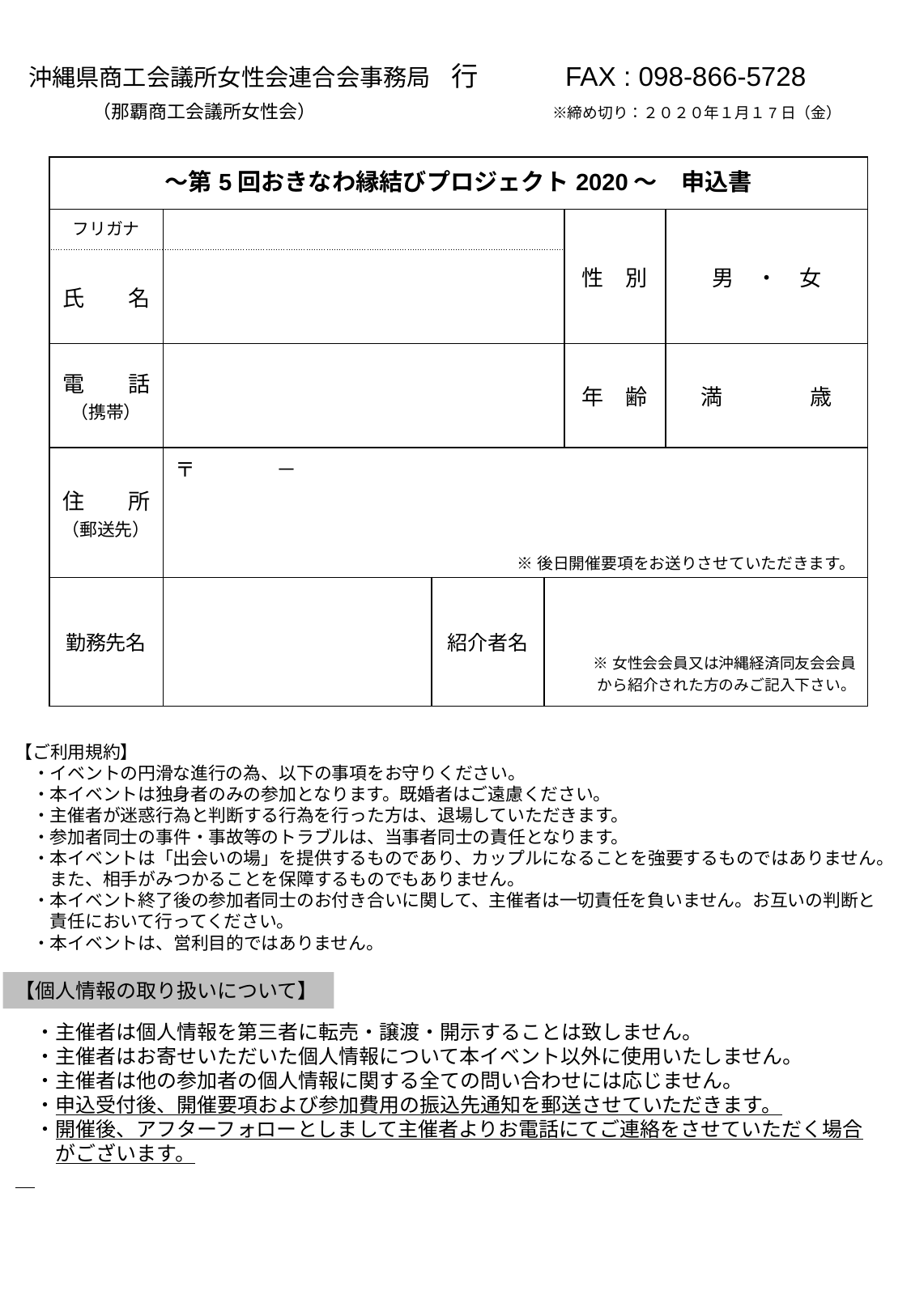

沖縄県商工会議所女性会連合会事務局　行　　　FAX : 098-866-5728
　　　（那覇商工会議所女性会） 　     　　　　　　   ※締め切り：２０２０年１月１7日（金）
| ～第5回おきなわ縁結びプロジェクト2020～　申込書 |  |  |  |  |  |
| --- | --- | --- | --- | --- | --- |
| フリガナ |  |  |  | 性　別 | 男　・　女 |
| 氏　　名 |  |  |  |  |  |
| 電　　話 （携帯） |  |  |  | 年　齢 | 満　　　　歳 |
| 住　　所 （郵送先） | 〒　　　　－ 　　　　　　　　　　　　　　　　　　　　　　 ※後日開催要項をお送りさせていただきます。 |  |  |  |  |
| 勤務先名 |  | 紹介者名 | ※女性会会員又は沖縄経済同友会会員 から紹介された方のみご記入下さい。 |  |  |
【ご利用規約】
　・イベントの円滑な進行の為、以下の事項をお守りください。
　・本イベントは独身者のみの参加となります。既婚者はご遠慮ください。
　・主催者が迷惑行為と判断する行為を行った方は、退場していただきます。
　・参加者同士の事件・事故等のトラブルは、当事者同士の責任となります。
　・本イベントは「出会いの場」を提供するものであり、カップルになることを強要するものではありません。
　　また、相手がみつかることを保障するものでもありません。
　・本イベント終了後の参加者同士のお付き合いに関して、主催者は一切責任を負いません。お互いの判断と
　　責任において行ってください。
　・本イベントは、営利目的ではありません。

【個人情報の取り扱いについて】

　・主催者は個人情報を第三者に転売・譲渡・開示することは致しません。
　・主催者はお寄せいただいた個人情報について本イベント以外に使用いたしません。
　・主催者は他の参加者の個人情報に関する全ての問い合わせには応じません。
　・申込受付後、開催要項および参加費用の振込先通知を郵送させていただきます。
　・開催後、アフターフォローとしまして主催者よりお電話にてご連絡をさせていただく場合
　　がございます。

【個人情報の取り扱いについて】